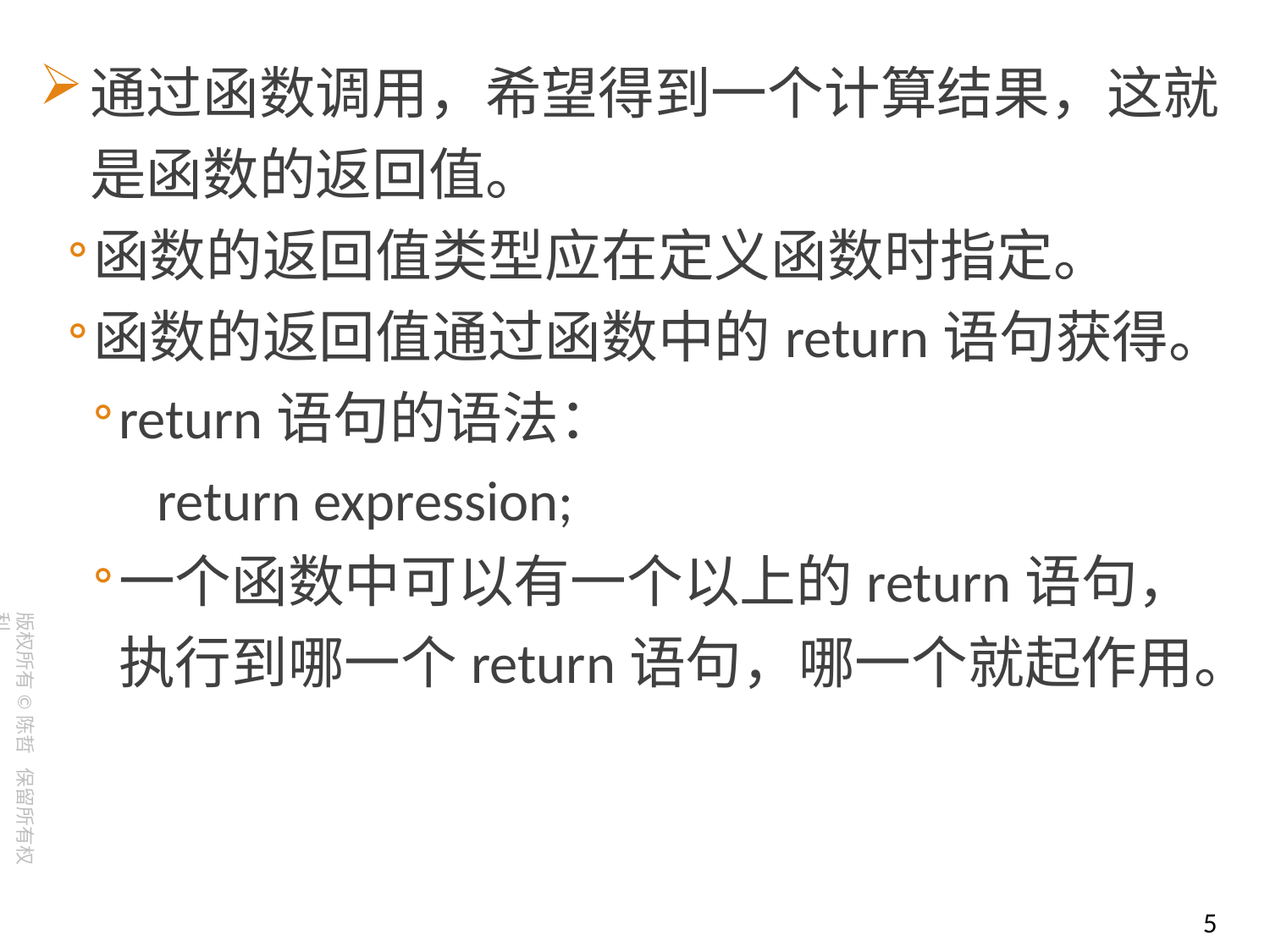

通过函数调用，希望得到一个计算结果，这就是函数的返回值。
函数的返回值类型应在定义函数时指定。
函数的返回值通过函数中的return语句获得。
return语句的语法：
       return expression;
一个函数中可以有一个以上的return语句，执行到哪一个return语句，哪一个就起作用。

5